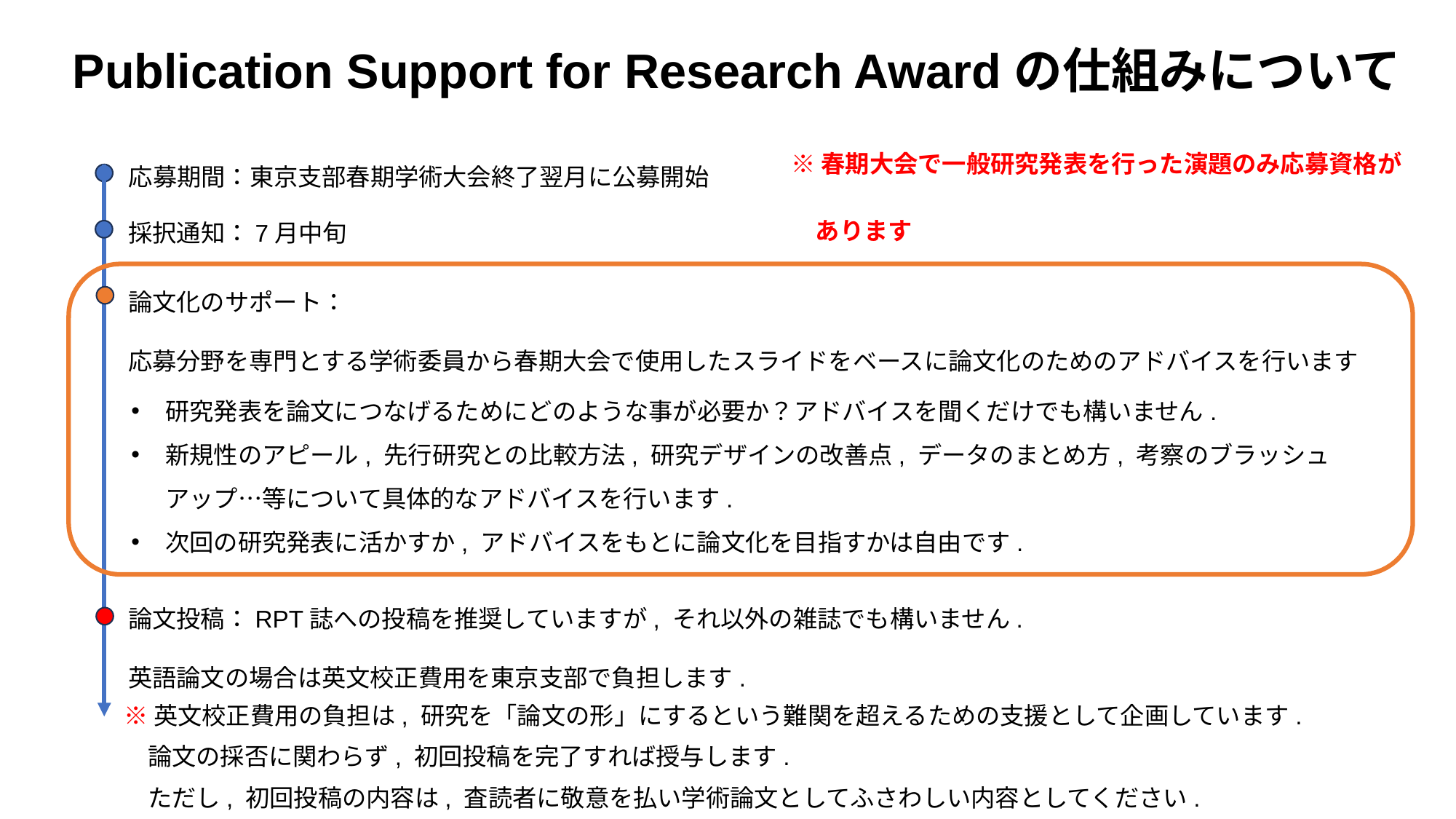

# Publication Support for Research Awardの仕組みについて
※春期大会で一般研究発表を行った演題のみ応募資格が
　あります
応募期間：東京支部春期学術大会終了翌月に公募開始

採択通知：7月中旬

論文化のサポート：
応募分野を専門とする学術委員から春期大会で使用したスライドをベースに論文化のためのアドバイスを行います

研究発表を論文につなげるためにどのような事が必要か？アドバイスを聞くだけでも構いません.
新規性のアピール, 先行研究との比較方法, 研究デザインの改善点, データのまとめ方, 考察のブラッシュアップ…等について具体的なアドバイスを行います.
次回の研究発表に活かすか, アドバイスをもとに論文化を目指すかは自由です.
論文投稿：RPT誌への投稿を推奨していますが, それ以外の雑誌でも構いません.
英語論文の場合は英文校正費用を東京支部で負担します.

※英文校正費用の負担は, 研究を「論文の形」にするという難関を超えるための支援として企画しています.
　論文の採否に関わらず, 初回投稿を完了すれば授与します.
　ただし, 初回投稿の内容は, 査読者に敬意を払い学術論文としてふさわしい内容としてください.